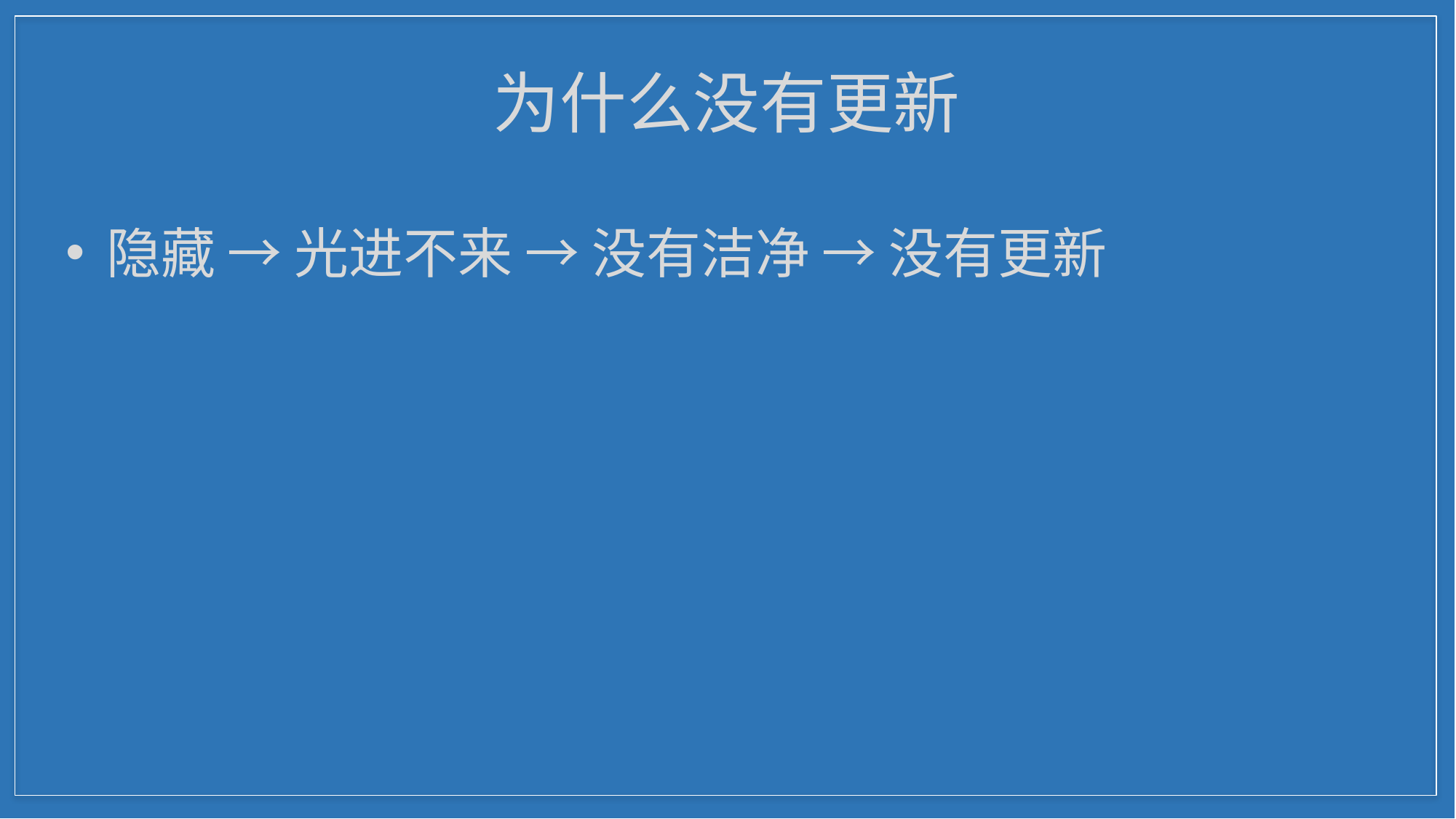

# 为什么没有更新
隐藏 → 光进不来 → 没有洁净 → 没有更新